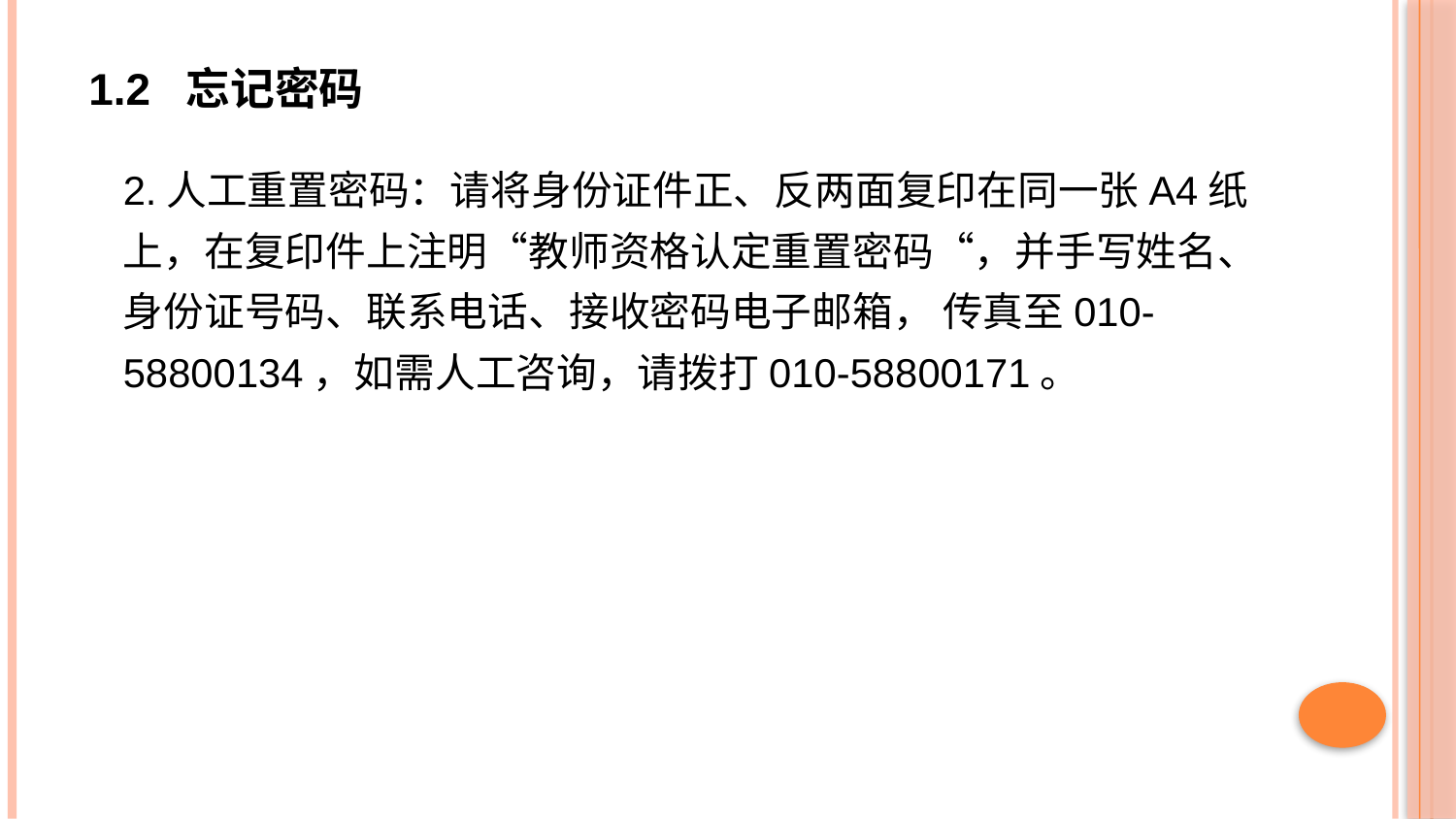

1.2  忘记密码
2.人工重置密码：请将身份证件正、反两面复印在同一张A4纸上，在复印件上注明“教师资格认定重置密码“，并手写姓名、 身份证号码、联系电话、接收密码电子邮箱， 传真至010-58800134，如需人工咨询，请拨打010-58800171。